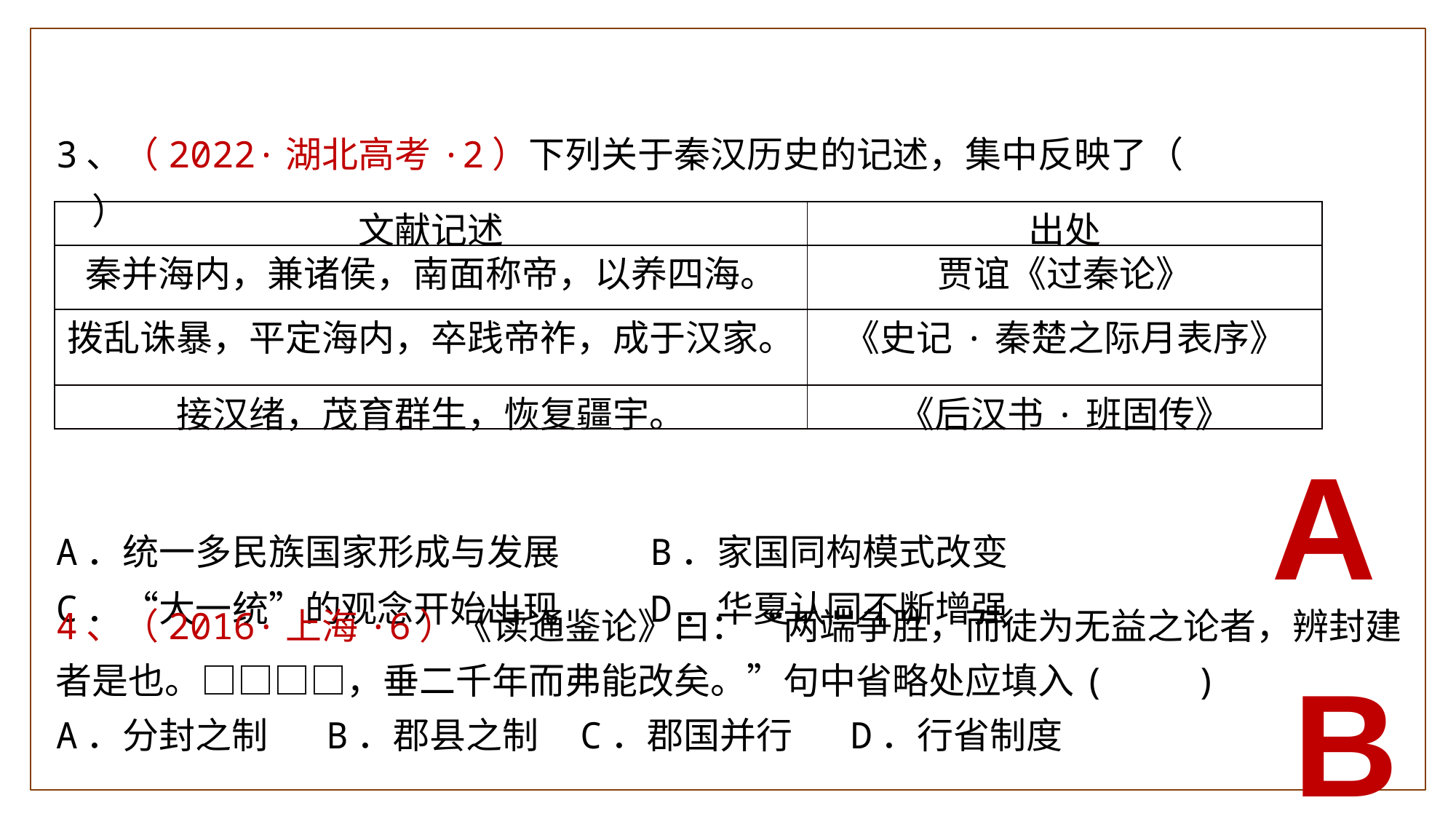

3、（2022·湖北高考·2）下列关于秦汉历史的记述，集中反映了（　　）

A．统一多民族国家形成与发展          B．家国同构模式改变
C．“大一统”的观念开始出现          D．华夏认同不断增强

| 文献记述 | 出处 |
| --- | --- |
| 秦并海内，兼诸侯，南面称帝，以养四海。 | 贾谊《过秦论》 |
| 拨乱诛暴，平定海内，卒践帝祚，成于汉家。 | 《史记·秦楚之际月表序》 |
| 接汉绪，茂育群生，恢复疆宇。 | 《后汉书·班固传》 |
A
4、（2016·上海·6）《读通鉴论》曰：“两端争胜，而徒为无益之论者，辨封建者是也。□□□□，垂二千年而弗能改矣。”句中省略处应填入(　　)
A．分封之制      B．郡县之制    C．郡国并行      D．行省制度

B